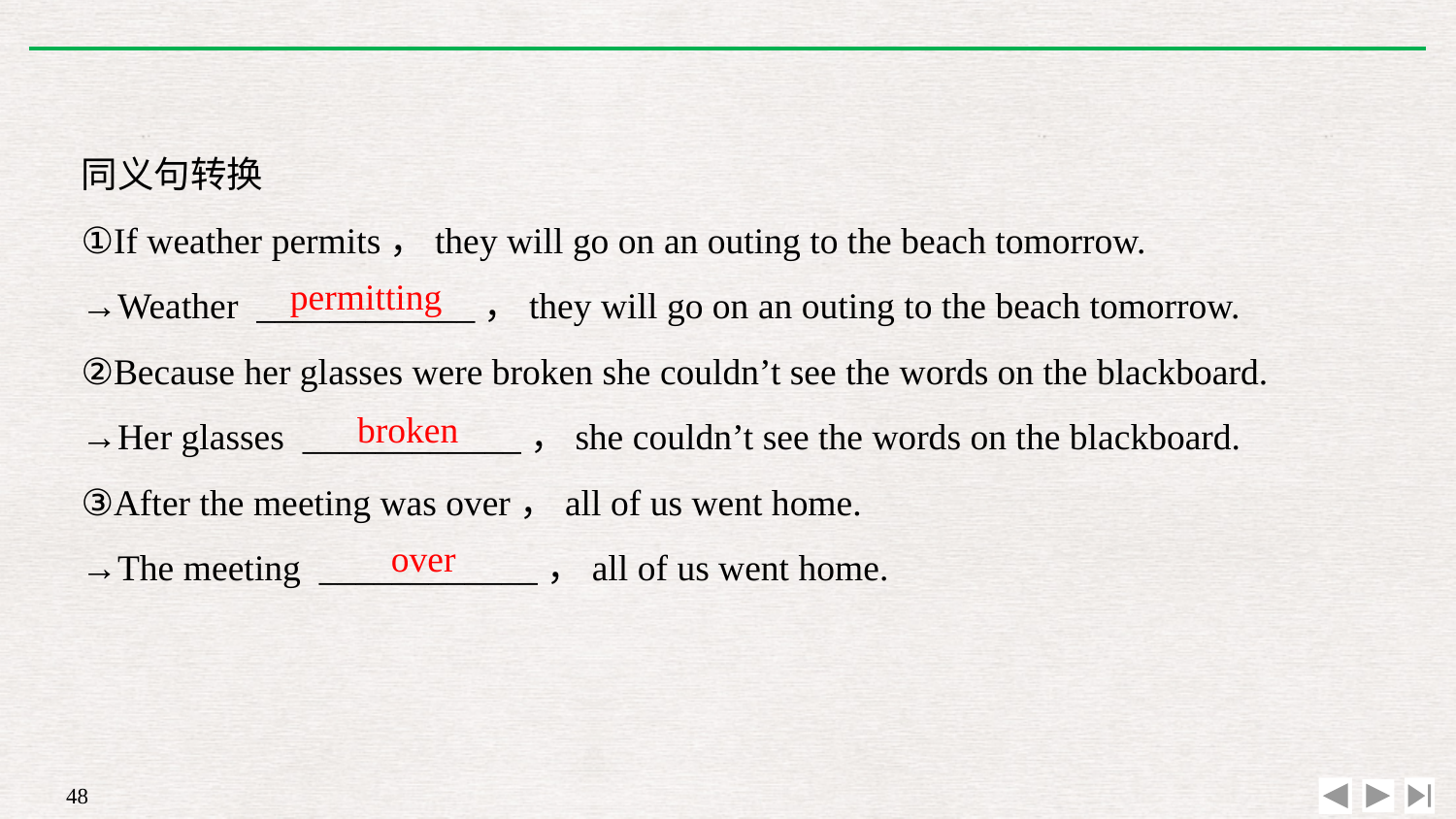

同义句转换
①If weather permits，they will go on an outing to the beach tomorrow.
→Weather  ____________，they will go on an outing to the beach tomorrow.
②Because her glasses were broken she couldn’t see the words on the blackboard.
→Her glasses  ____________，she couldn’t see the words on the blackboard.
③After the meeting was over，all of us went home.
→The meeting  ____________，all of us went home.
permitting
broken
over